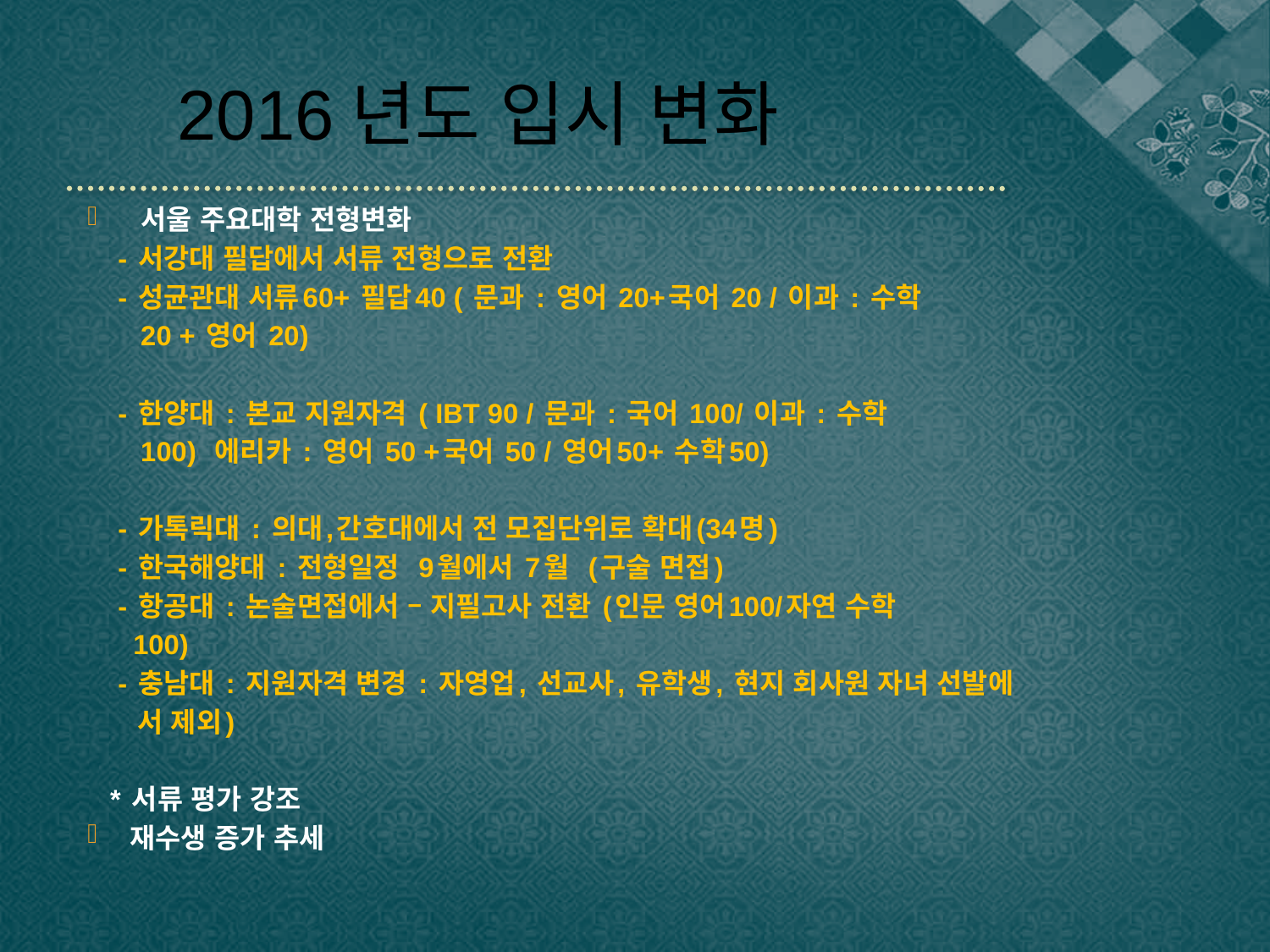

# 2016년도 입시 변화
 서울 주요대학 전형변화
    - 서강대 필답에서 서류 전형으로 전환
    - 성균관대 서류60+ 필답40 ( 문과 : 영어 20+국어 20 / 이과 : 수학
       20 + 영어 20)

    - 한양대 : 본교 지원자격 ( IBT 90 / 문과 : 국어 100/ 이과 : 수학
       100)  에리카 : 영어 50 +국어 50 / 영어50+ 수학50)

    - 가톡릭대 : 의대,간호대에서 전 모집단위로 확대(34명)
    - 한국해양대 : 전형일정  9월에서 7월  (구술 면접)
    - 항공대 : 논술면접에서 – 지필고사 전환 (인문 영어100/자연 수학
      100)
    - 충남대 : 지원자격 변경 : 자영업, 선교사, 유학생, 현지 회사원 자녀 선발에
      서 제외)

   * 서류 평가 강조
재수생 증가 추세